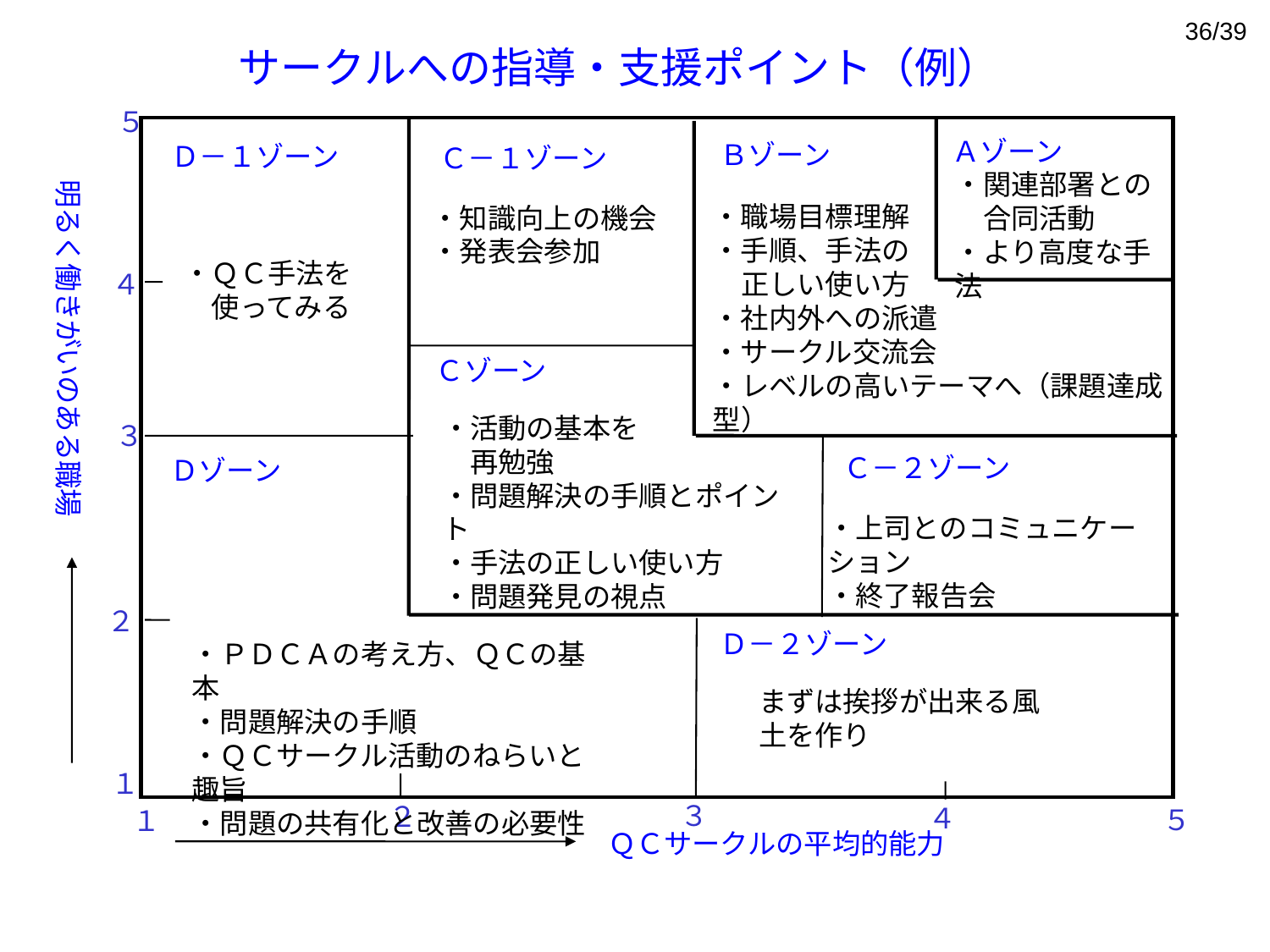

サークルへの指導・支援ポイント（例）

５

Ａゾーン
Ｂゾーン
Ｄ－１ゾーン
Ｃ－１ゾーン
・関連部署との
　合同活動
・より高度な手法
明るく働きがいのある職場
・職場目標理解
・手順、手法の　
　正しい使い方
・社内外への派遣
・サークル交流会
・レベルの高いテーマへ（課題達成型）
・知識向上の機会
・発表会参加
・ＱＣ手法を
　使ってみる
４

Ｃゾーン
・活動の基本を
　再勉強
・問題解決の手順とポイント
・手法の正しい使い方
・問題発見の視点
３

Ｃ－２ゾーン
Ｄゾーン
・上司とのコミュニケーション
・終了報告会

２

Ｄ－２ゾーン

・ＰＤＣＡの考え方、ＱＣの基本
・問題解決の手順
・ＱＣサークル活動のねらいと趣旨
・問題の共有化と改善の必要性
まずは挨拶が出来る風土を作り
１

３
２
４
５
１
ＱＣサークルの平均的能力